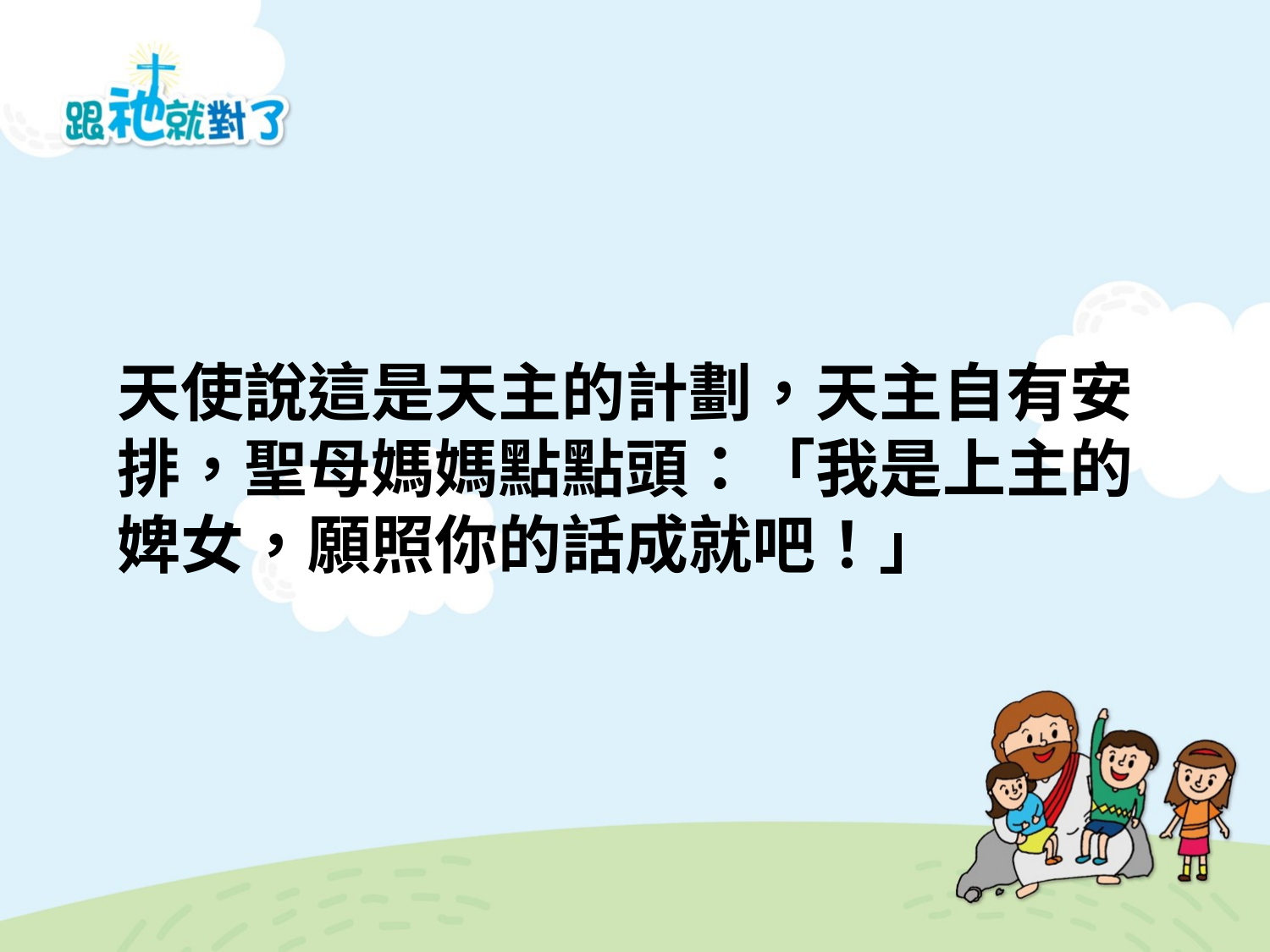

天使說這是天主的計劃，天主自有安排，聖母媽媽點點頭：「我是上主的婢女，願照你的話成就吧！」